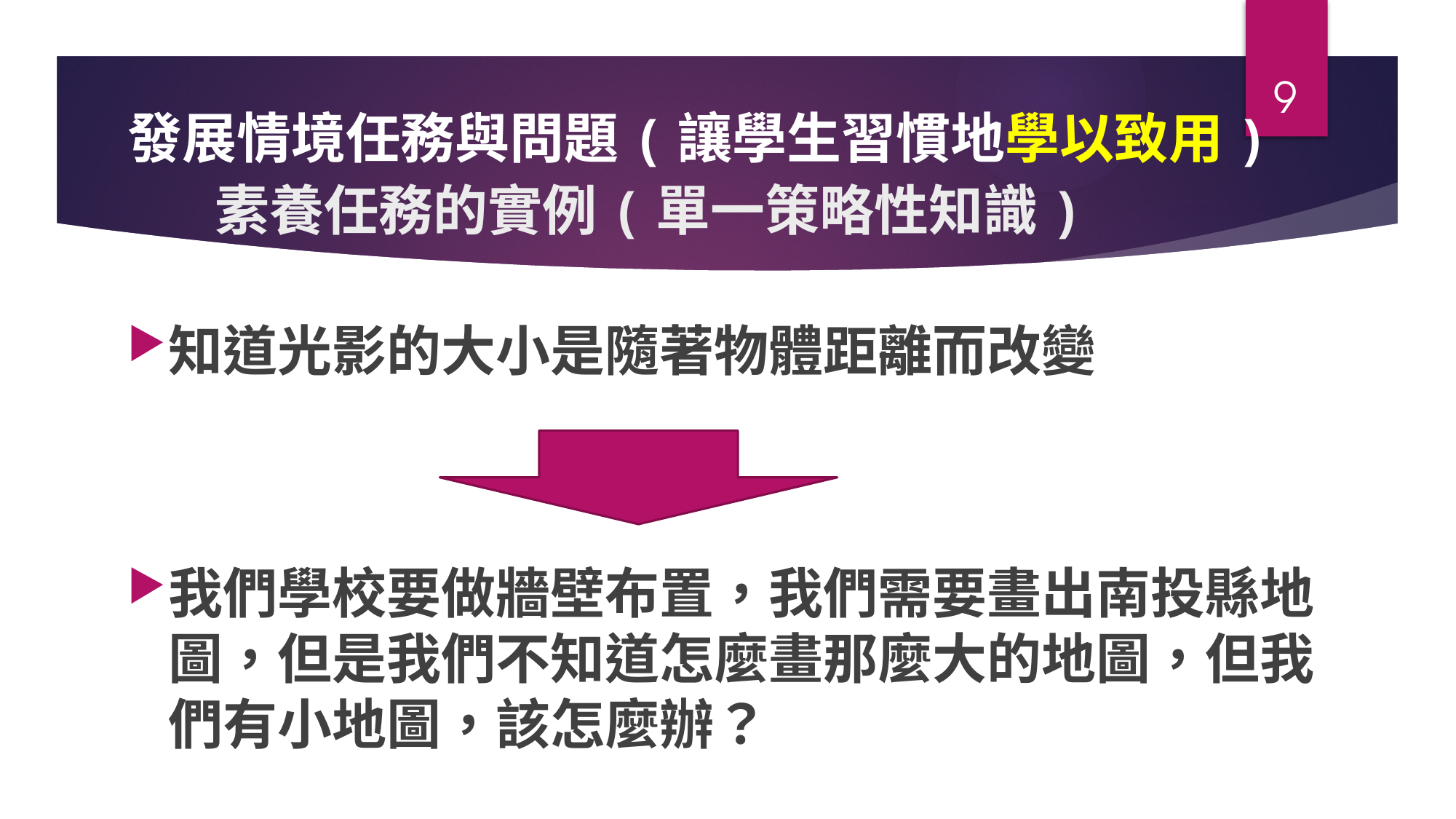

9
# 發展情境任務與問題(讓學生習慣地學以致用) 素養任務的實例(單一策略性知識)
知道光影的大小是隨著物體距離而改變

我們學校要做牆壁布置，我們需要畫出南投縣地圖，但是我們不知道怎麼畫那麼大的地圖，但我們有小地圖，該怎麼辦？